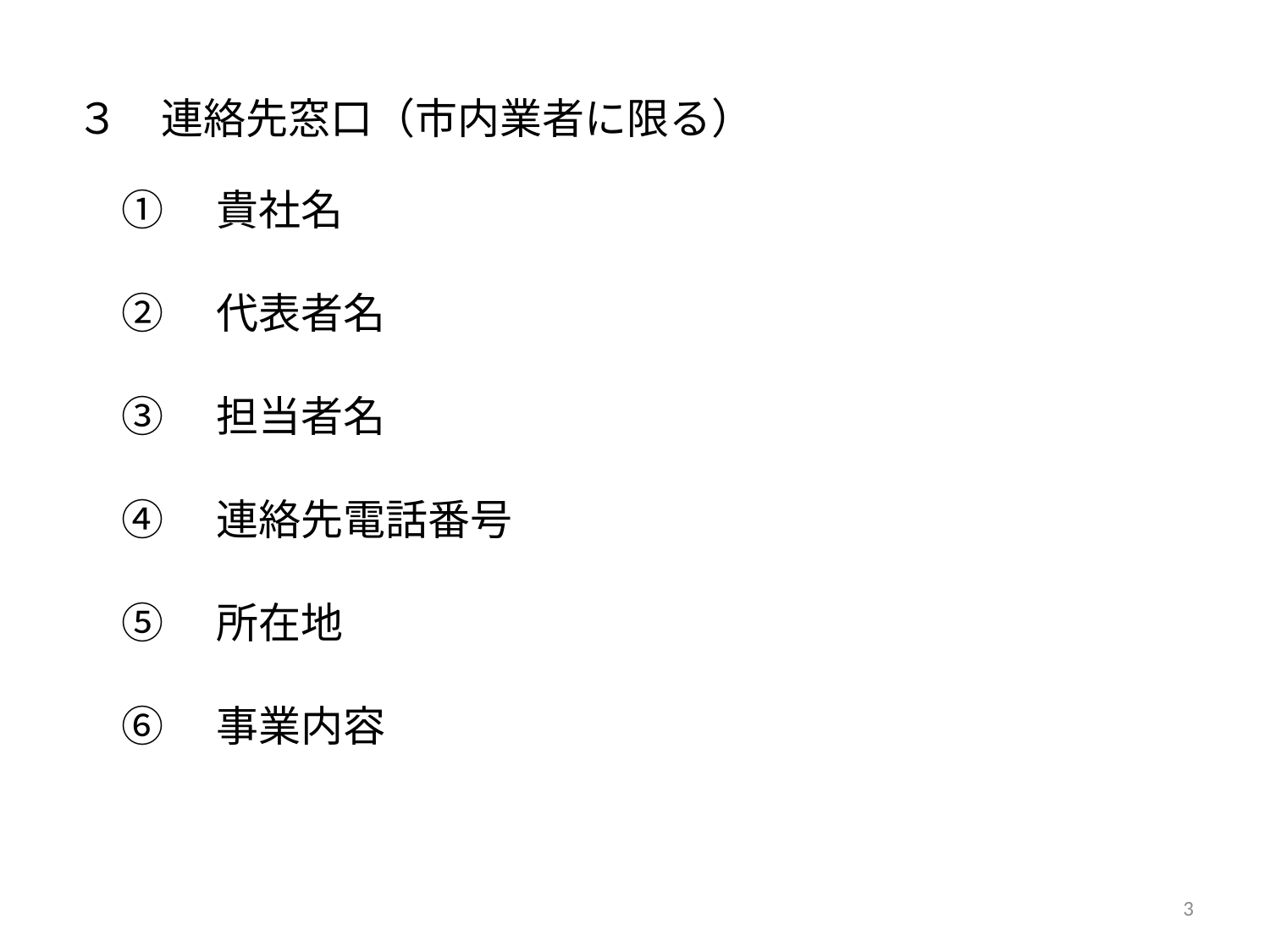

# ３　連絡先窓口（市内業者に限る）
①　貴社名
②　代表者名
③　担当者名
④　連絡先電話番号
⑤　所在地
⑥　事業内容
3